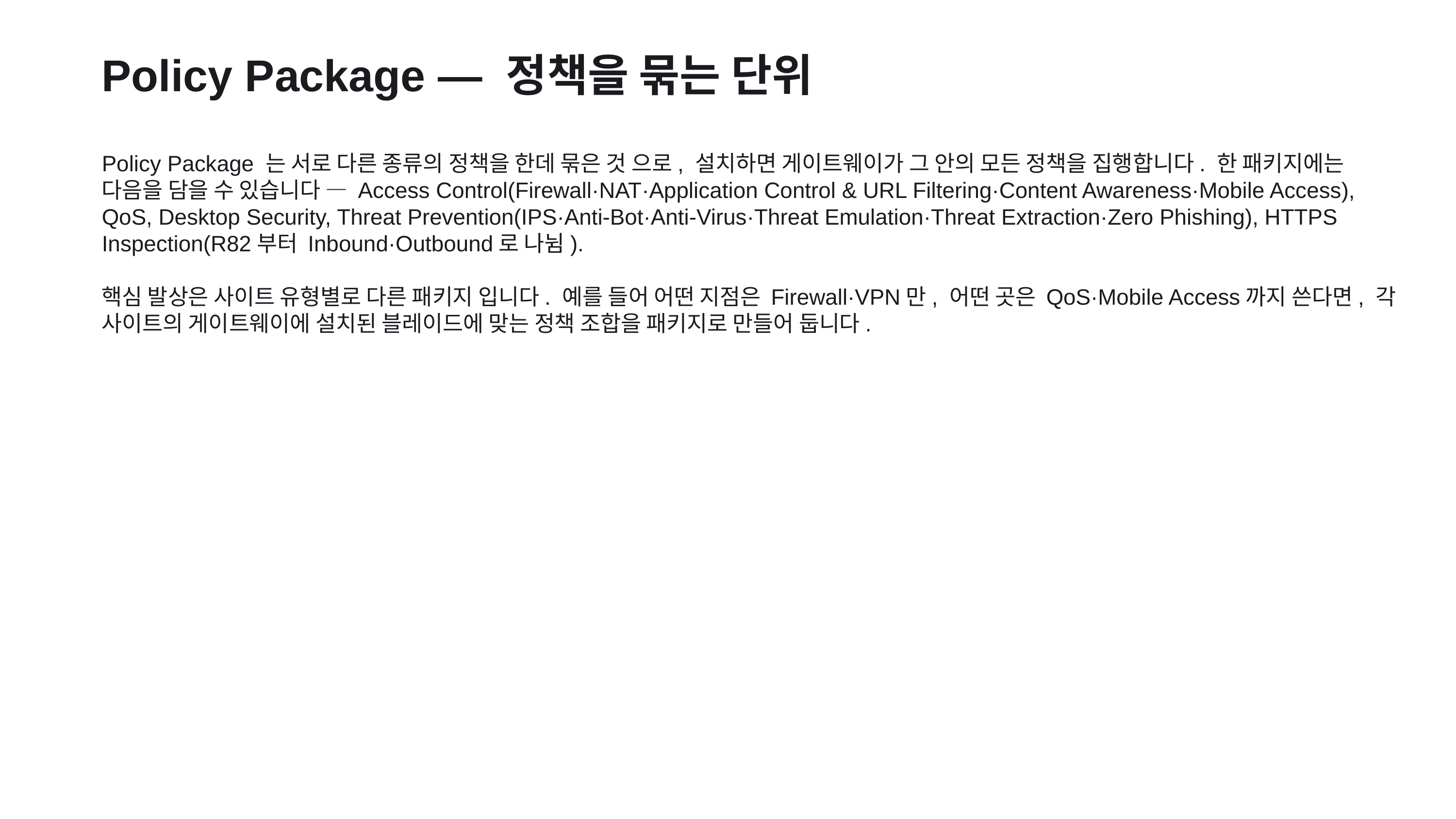

Policy Package — 정책을 묶는 단위
Policy Package 는 서로 다른 종류의 정책을 한데 묶은 것 으로, 설치하면 게이트웨이가 그 안의 모든 정책을 집행합니다. 한 패키지에는 다음을 담을 수 있습니다 — Access Control(Firewall·NAT·Application Control & URL Filtering·Content Awareness·Mobile Access), QoS, Desktop Security, Threat Prevention(IPS·Anti-Bot·Anti-Virus·Threat Emulation·Threat Extraction·Zero Phishing), HTTPS Inspection(R82부터 Inbound·Outbound로 나뉨).

핵심 발상은 사이트 유형별로 다른 패키지 입니다. 예를 들어 어떤 지점은 Firewall·VPN만, 어떤 곳은 QoS·Mobile Access까지 쓴다면, 각 사이트의 게이트웨이에 설치된 블레이드에 맞는 정책 조합을 패키지로 만들어 둡니다.